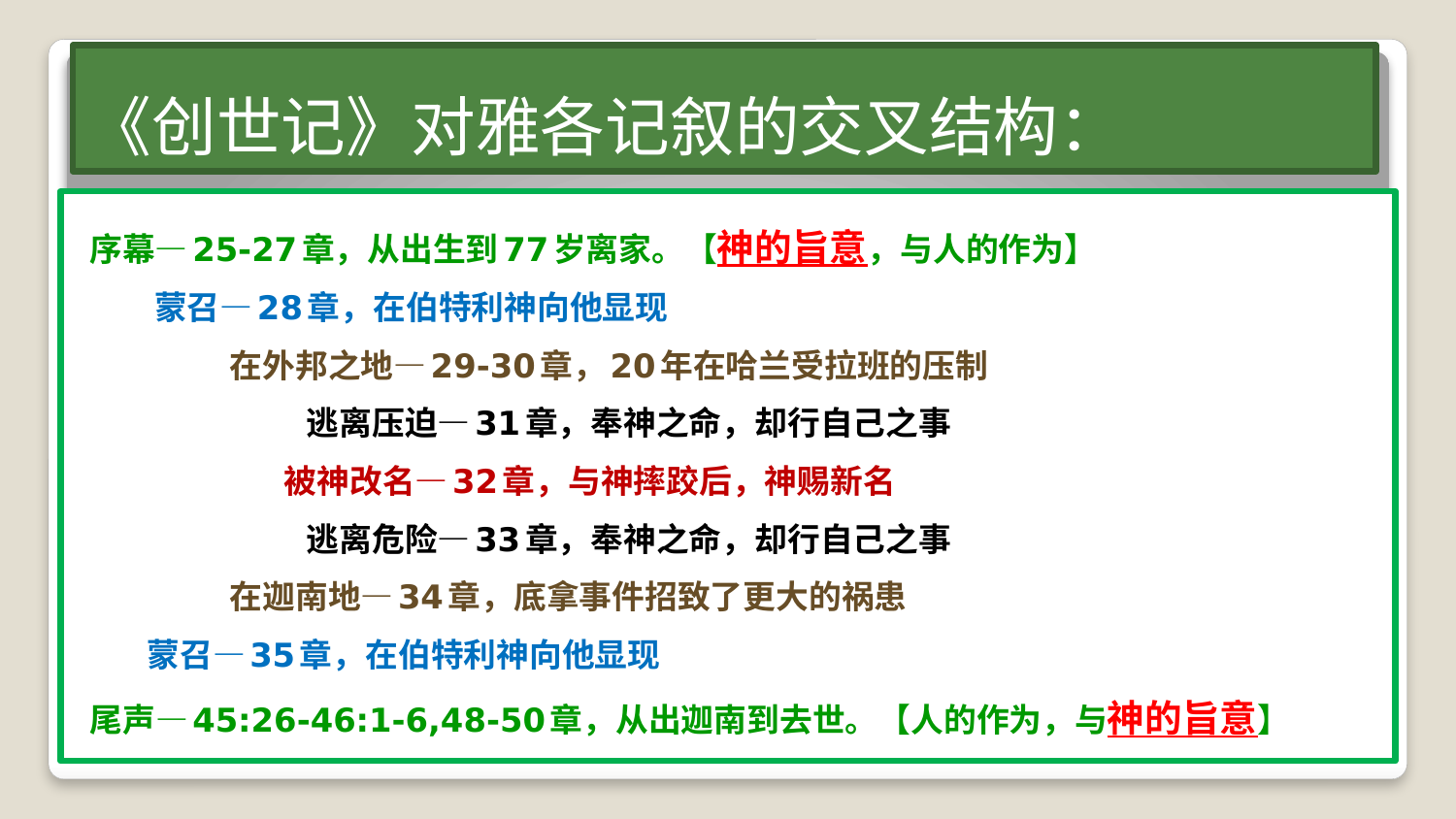

# 《创世记》对雅各记叙的交叉结构：
序幕—25-27章，从出生到77岁离家。【神的旨意，与人的作为】
        蒙召—28章，在伯特利神向他显现
                  在外邦之地—29-30章，20年在哈兰受拉班的压制
	                 逃离压迫—31章，奉神之命，却行自己之事
		              被神改名—32章，与神摔跤后，神赐新名
	                 逃离危险—33章，奉神之命，却行自己之事
                  在迦南地—34章，底拿事件招致了更大的祸患
       蒙召—35章，在伯特利神向他显现
尾声—45:26-46:1-6,48-50章，从出迦南到去世。【人的作为，与神的旨意】